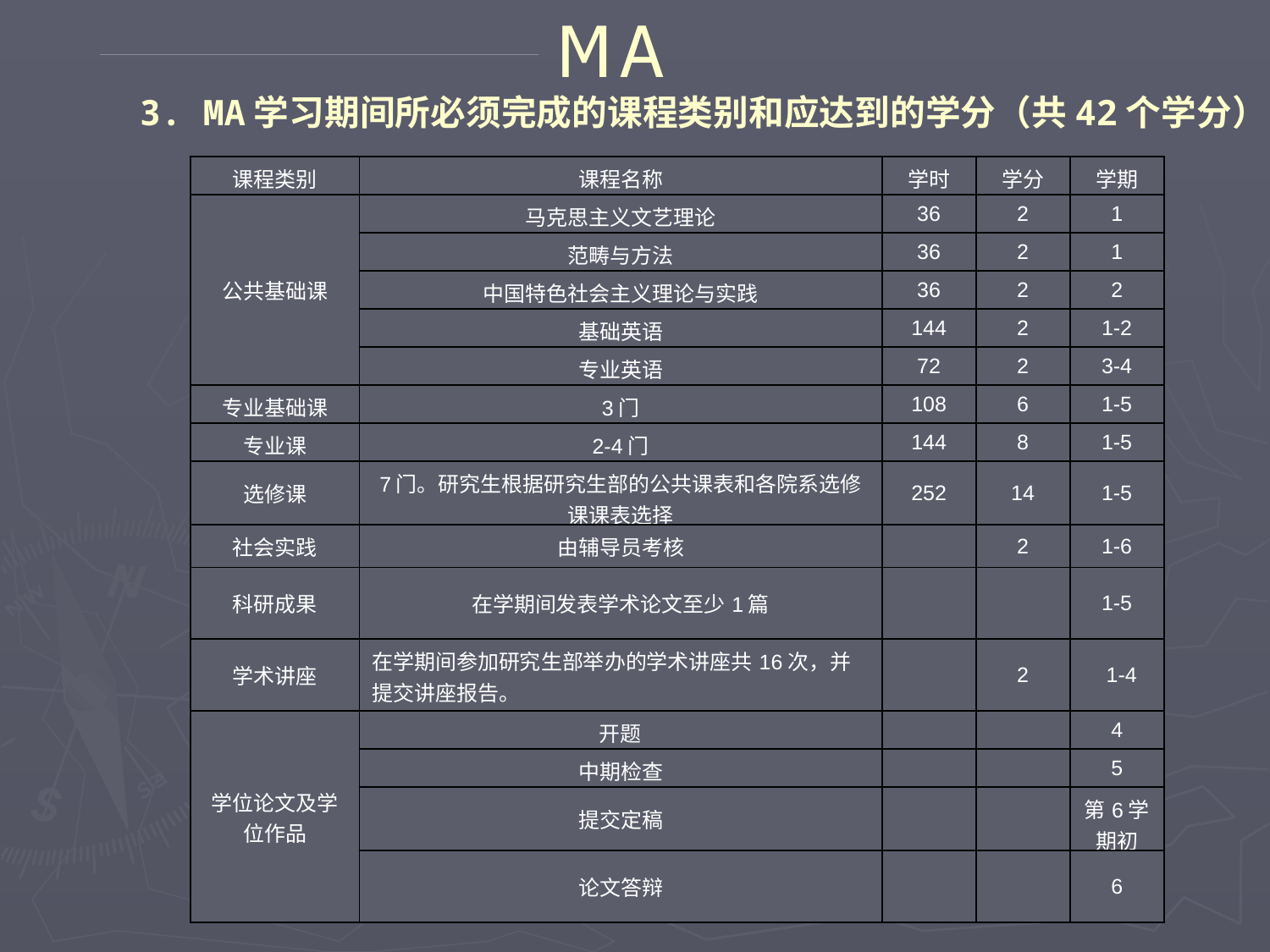

MA

3. MA学习期间所必须完成的课程类别和应达到的学分（共42个学分）：
| 课程类别 | 课程名称 | 学时 | 学分 | 学期 |
| --- | --- | --- | --- | --- |
| 公共基础课 | 马克思主义文艺理论 | 36 | 2 | 1 |
|  | 范畴与方法 | 36 | 2 | 1 |
|  | 中国特色社会主义理论与实践 | 36 | 2 | 2 |
|  | 基础英语 | 144 | 2 | 1-2 |
|  | 专业英语 | 72 | 2 | 3-4 |
| 专业基础课 | 3门 | 108 | 6 | 1-5 |
| 专业课 | 2-4门 | 144 | 8 | 1-5 |
| 选修课 | 7门。研究生根据研究生部的公共课表和各院系选修课课表选择 | 252 | 14 | 1-5 |
| 社会实践 | 由辅导员考核 |  | 2 | 1-6 |
| 科研成果 | 在学期间发表学术论文至少1篇 |  |  | 1-5 |
| 学术讲座 | 在学期间参加研究生部举办的学术讲座共16次，并提交讲座报告。 |  | 2 | 1-4 |
| 学位论文及学位作品 | 开题 |  |  | 4 |
|  | 中期检查 |  |  | 5 |
|  | 提交定稿 |  |  | 第6学期初 |
|  | 论文答辩 |  |  | 6 |